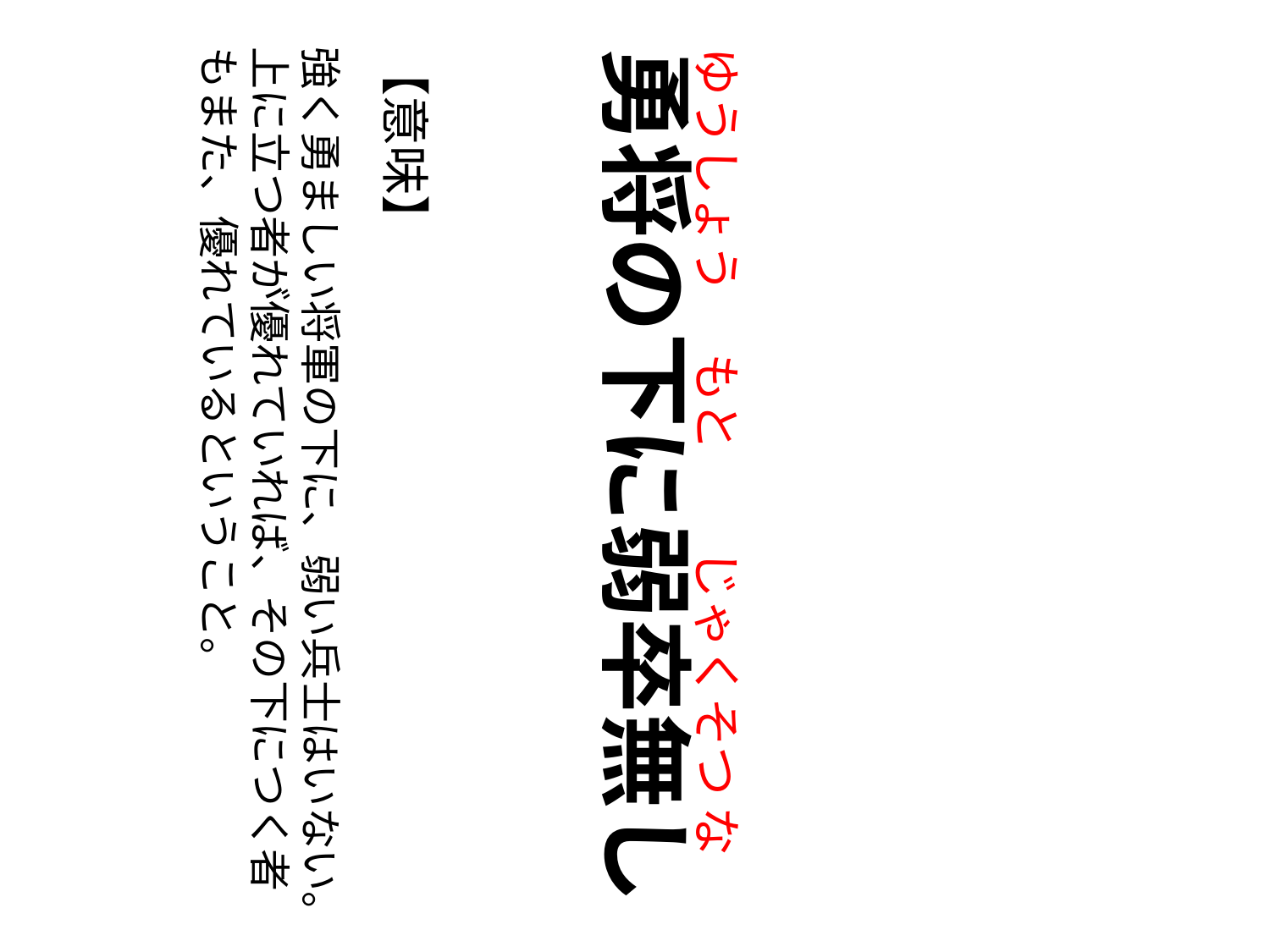

【意味】

強く勇ましい将軍の下に、弱い兵士はいない。
上に立つ者が優れていれば、その下につく者もまた、優れているということ。
ゆうしょう　 もと　　じゃくそつ な
勇将の下に弱卒無し